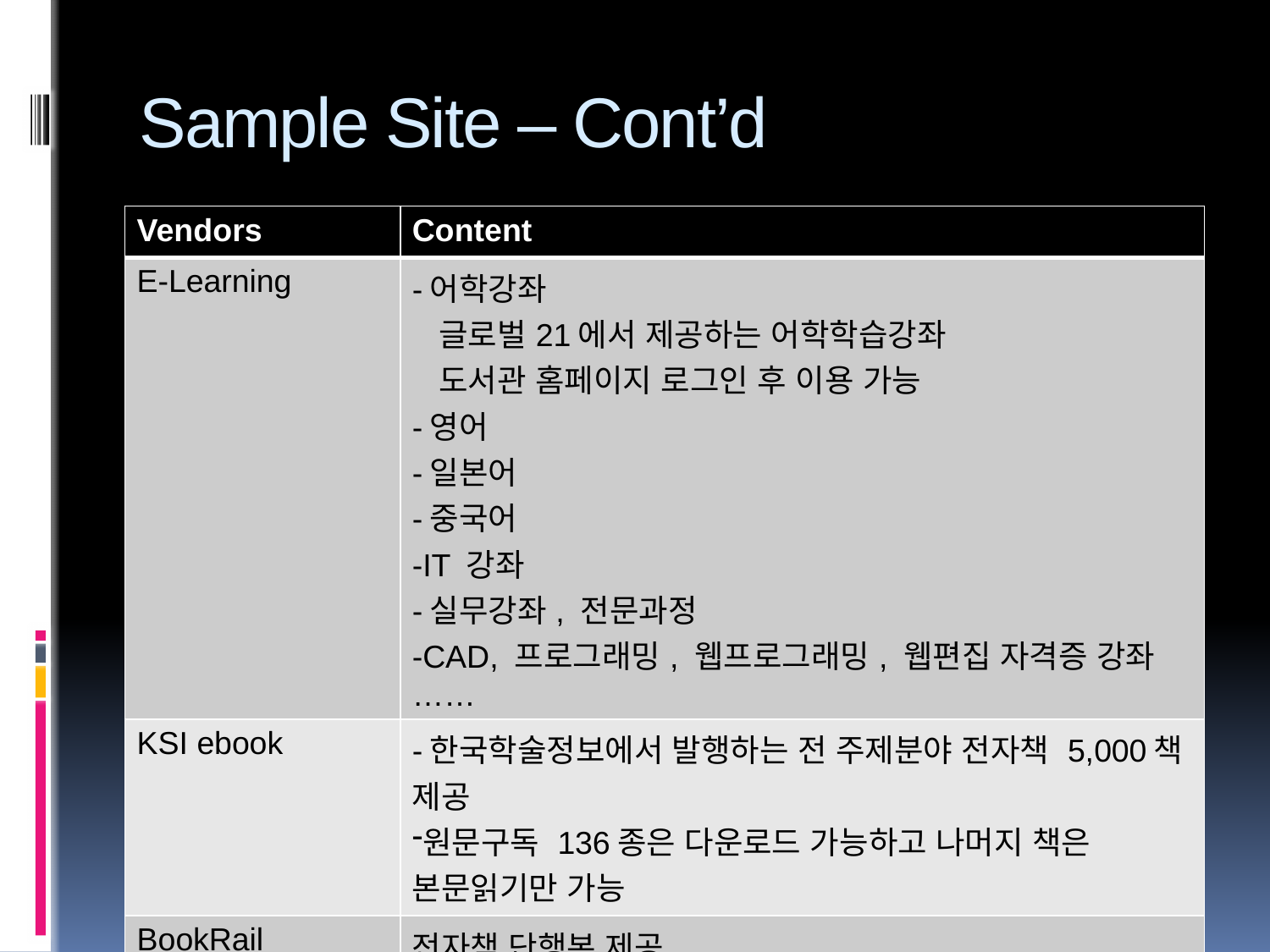

# Sample Site – Cont’d
| Vendors | Content |
| --- | --- |
| E-Learning | -어학강좌 글로벌21에서 제공하는 어학학습강좌 도서관 홈페이지 로그인 후 이용 가능 -영어 -일본어 -중국어 -IT 강좌 -실무강좌, 전문과정 -CAD, 프로그래밍, 웹프로그래밍, 웹편집 자격증 강좌 …… |
| KSI ebook | -한국학술정보에서 발행하는 전 주제분야 전자책 5,000책 제공 원문구독 136종은 다운로드 가능하고 나머지 책은 본문읽기만 가능 |
| BookRail | 전자책 단행본 제공 |